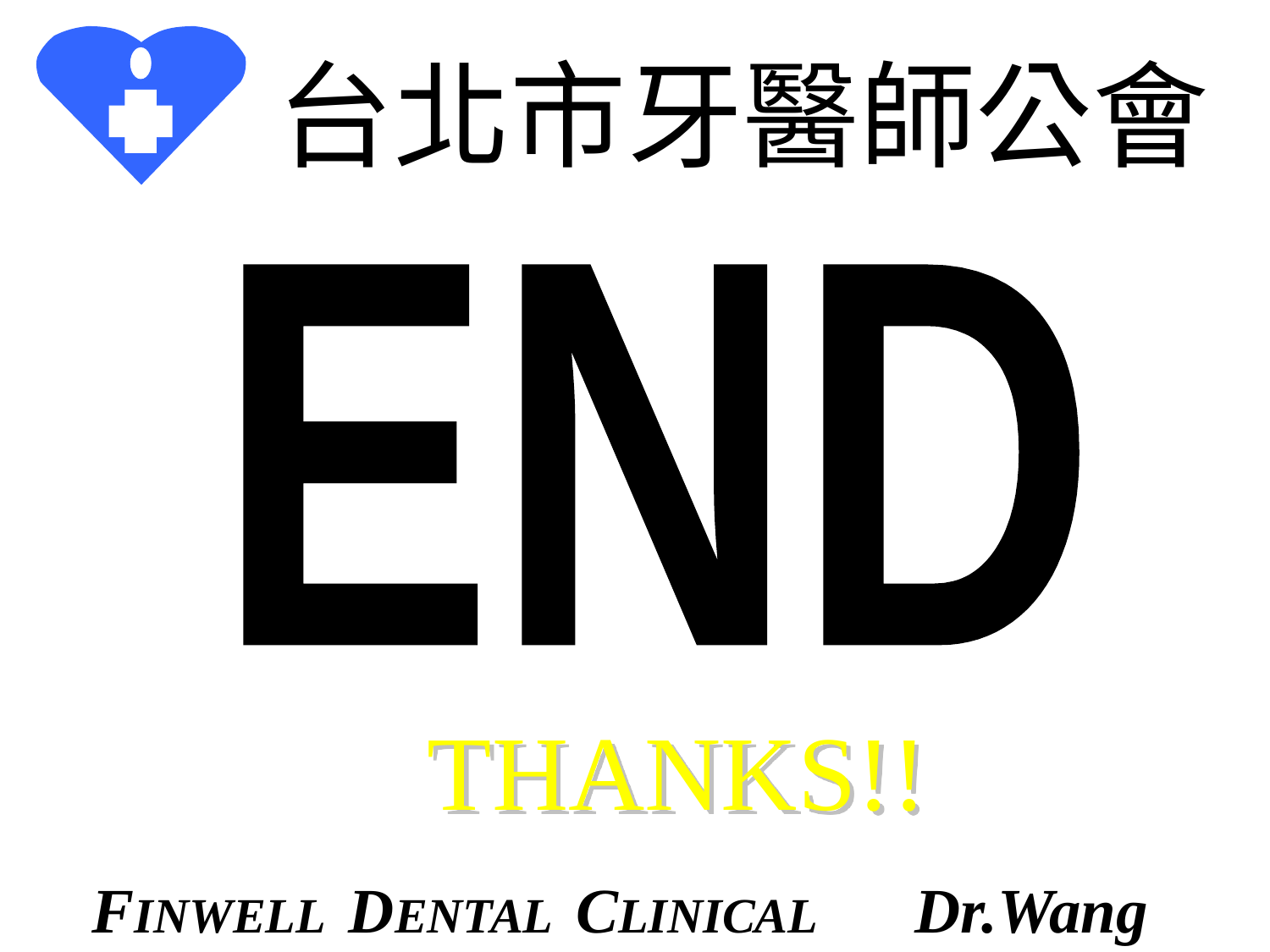

台北市牙醫師公會

END
THANKS!!

     FINWELL  DENTAL  CLINICAL        Dr.Wang